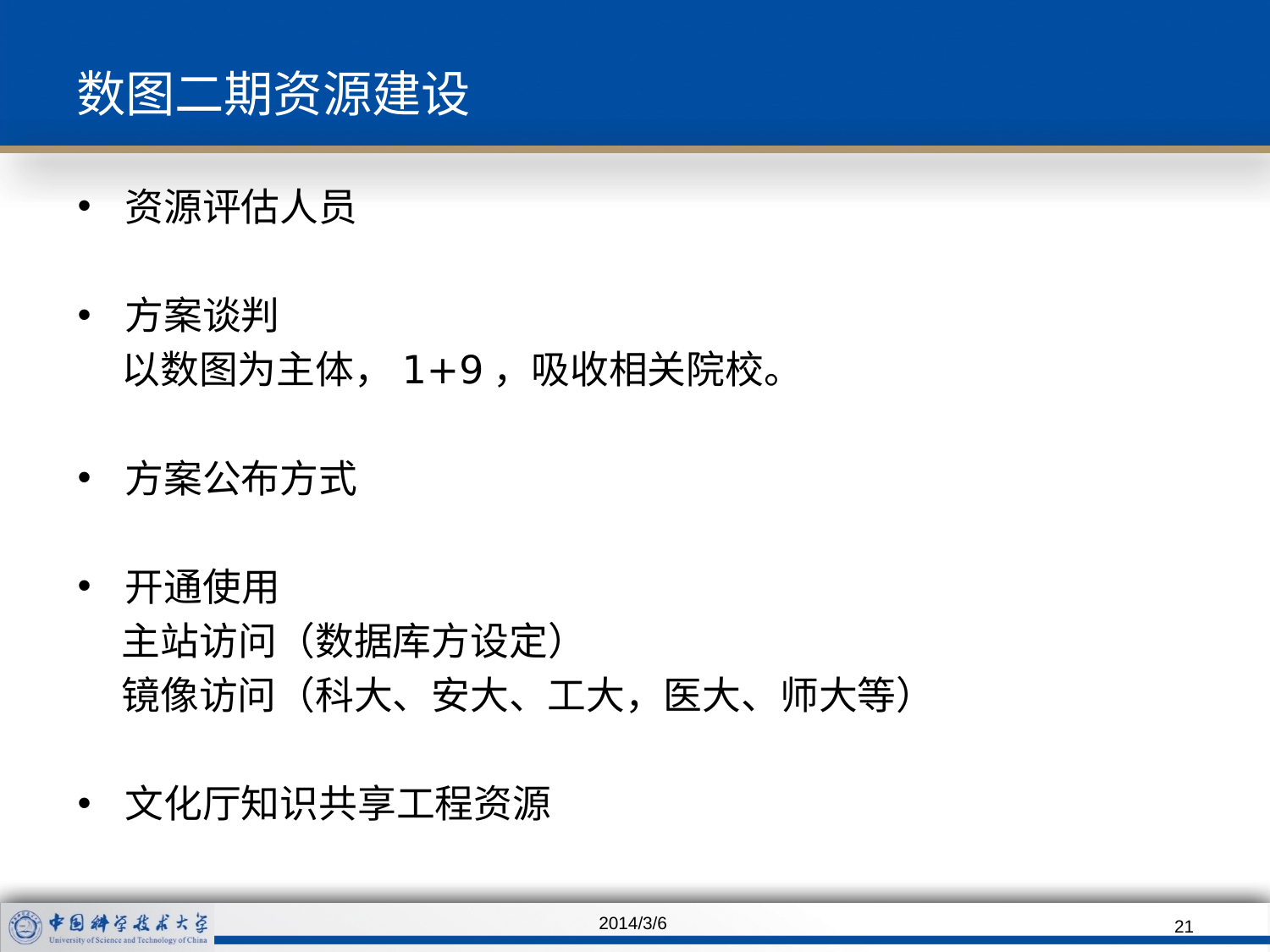

# 数图二期资源建设
资源评估人员

方案谈判
    以数图为主体，1+9，吸收相关院校。

方案公布方式

开通使用
    主站访问（数据库方设定）
    镜像访问（科大、安大、工大，医大、师大等）

文化厅知识共享工程资源
2014/3/6
21